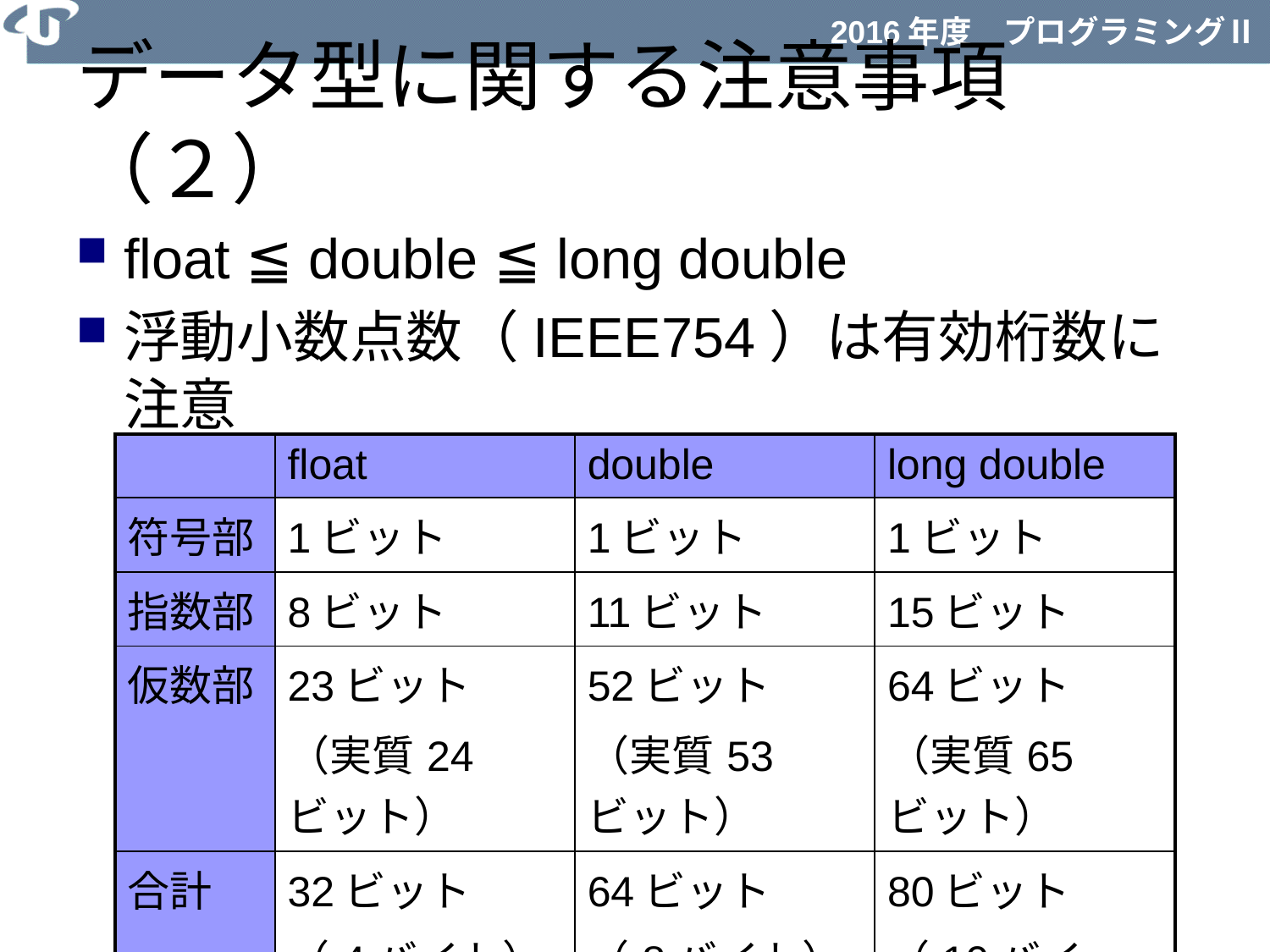

# データ型に関する注意事項（２）
float ≦ double ≦ long double
浮動小数点数（IEEE754）は有効桁数に注意
|  | float | double | long double |
| --- | --- | --- | --- |
| 符号部 | 1ビット | 1ビット | 1ビット |
| 指数部 | 8ビット | 11ビット | 15ビット |
| 仮数部 | 23ビット （実質24ビット） | 52ビット （実質53ビット） | 64ビット （実質65ビット） |
| 合計 | 32ビット （4バイト） | 64ビット （8バイト） | 80ビット （10バイト） |